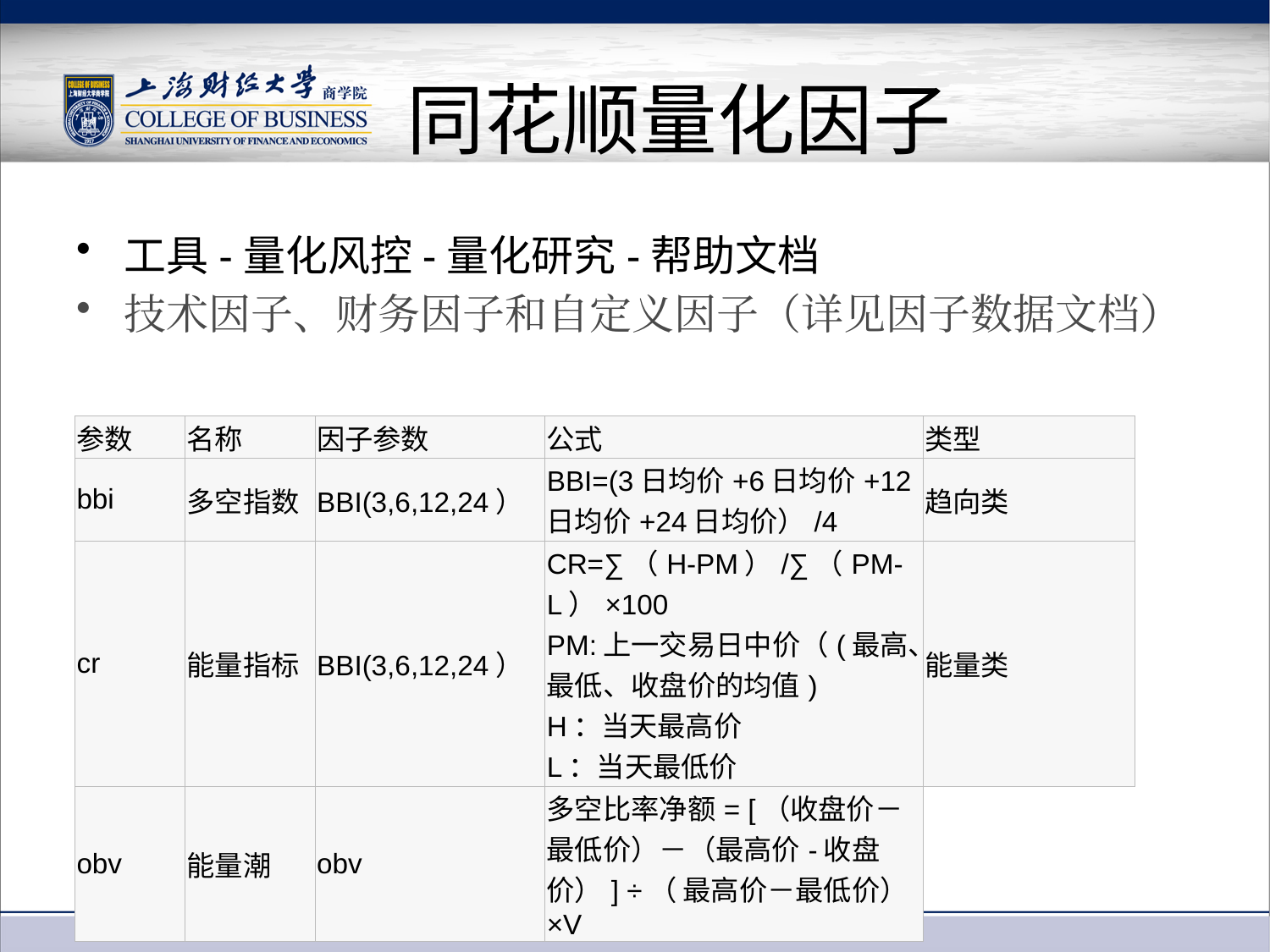

# 同花顺量化因子
技术因子包括量价指标、趋势型、超买超卖型、能量指标、压力支撑型。
例如：
工具-量化风控-量化研究-帮助文档
技术因子、财务因子和自定义因子（详见因子数据文档）

| 参数 | 名称 | 因子参数 | 公式 | 类型 |
| --- | --- | --- | --- | --- |
| bbi | 多空指数 | BBI(3,6,12,24） | BBI=(3日均价+6日均价+12日均价+24日均价）/4 | 趋向类 |
| cr | 能量指标 | BBI(3,6,12,24） | CR=∑（H-PM）/∑（PM-L）×100 PM:上一交易日中价（(最高、最低、收盘价的均值) H：当天最高价 L：当天最低价 | 能量类 |
| obv | 能量潮 | obv | 多空比率净额= [（收盘价－最低价）－（最高价-收盘价）] ÷（ 最高价－最低价）×V |  |